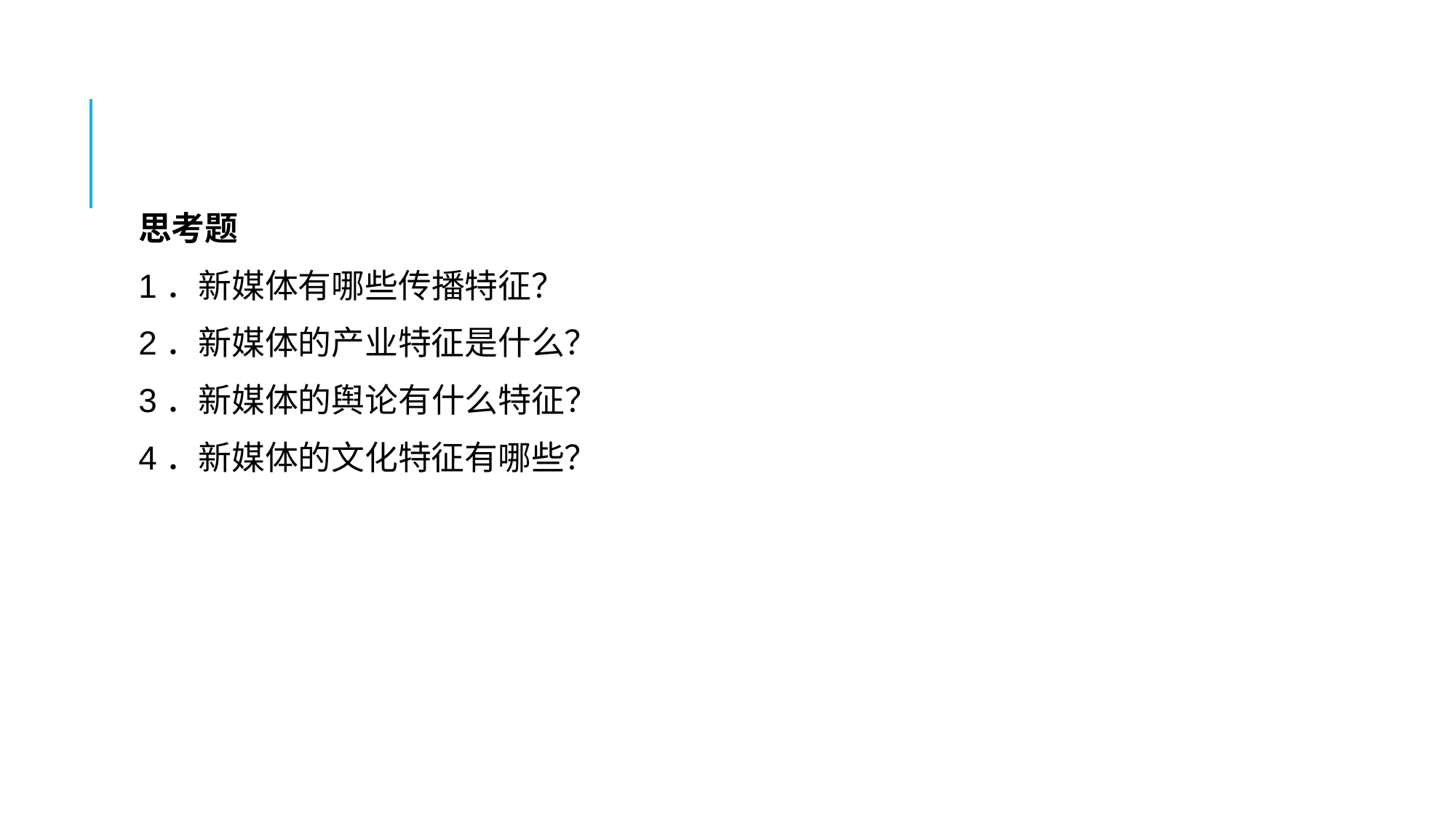

#
思考题
1．新媒体有哪些传播特征？
2．新媒体的产业特征是什么？
3．新媒体的舆论有什么特征？
4．新媒体的文化特征有哪些？